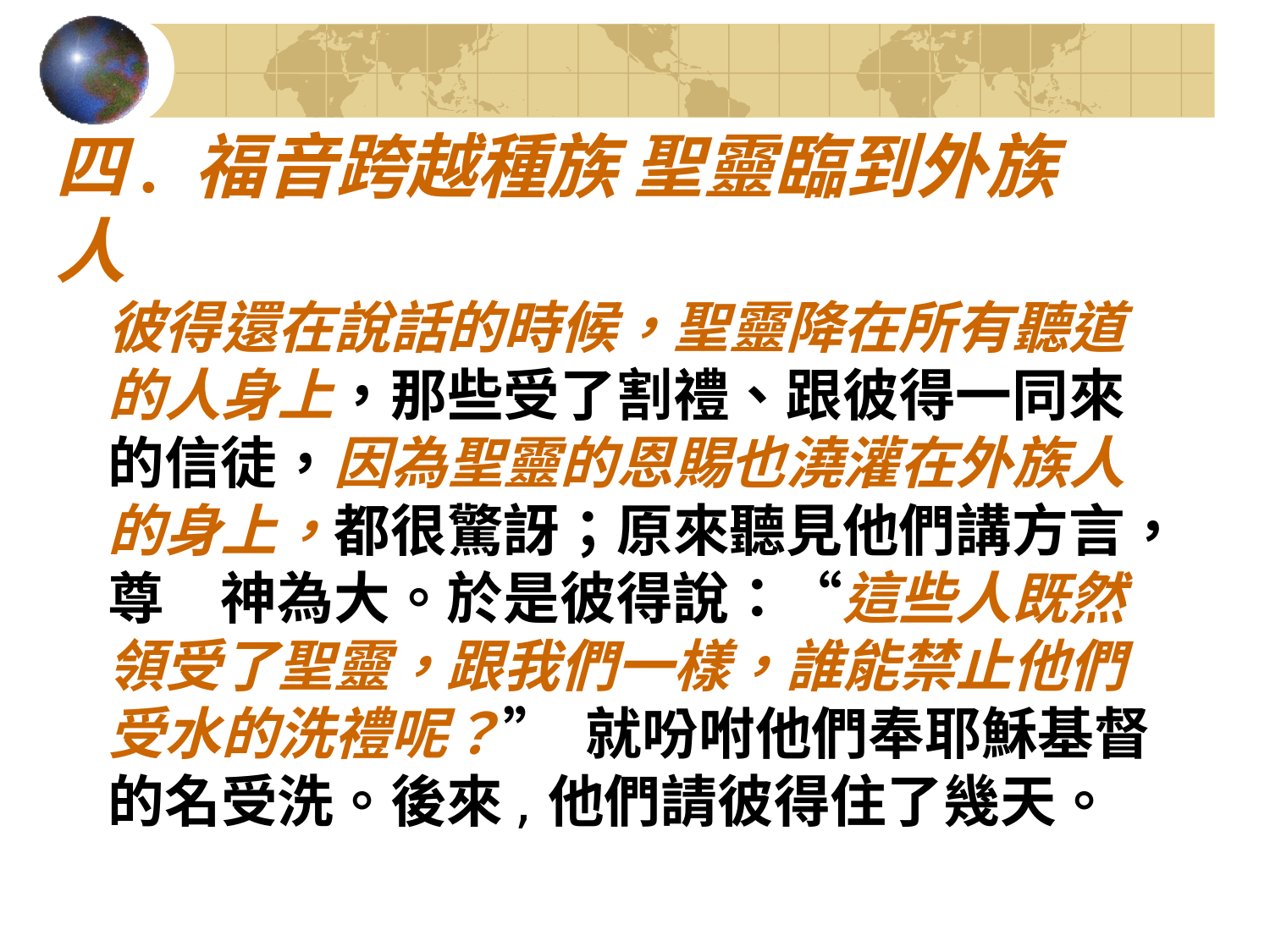

# 四. 福音跨越種族 聖靈臨到外族人
彼得還在說話的時候，聖靈降在所有聽道的人身上，那些受了割禮、跟彼得一同來的信徒，因為聖靈的恩賜也澆灌在外族人的身上，都很驚訝；原來聽見他們講方言，尊　神為大。於是彼得說：“這些人既然領受了聖靈，跟我們一樣，誰能禁止他們受水的洗禮呢？”  就吩咐他們奉耶穌基督的名受洗。後來,他們請彼得住了幾天。